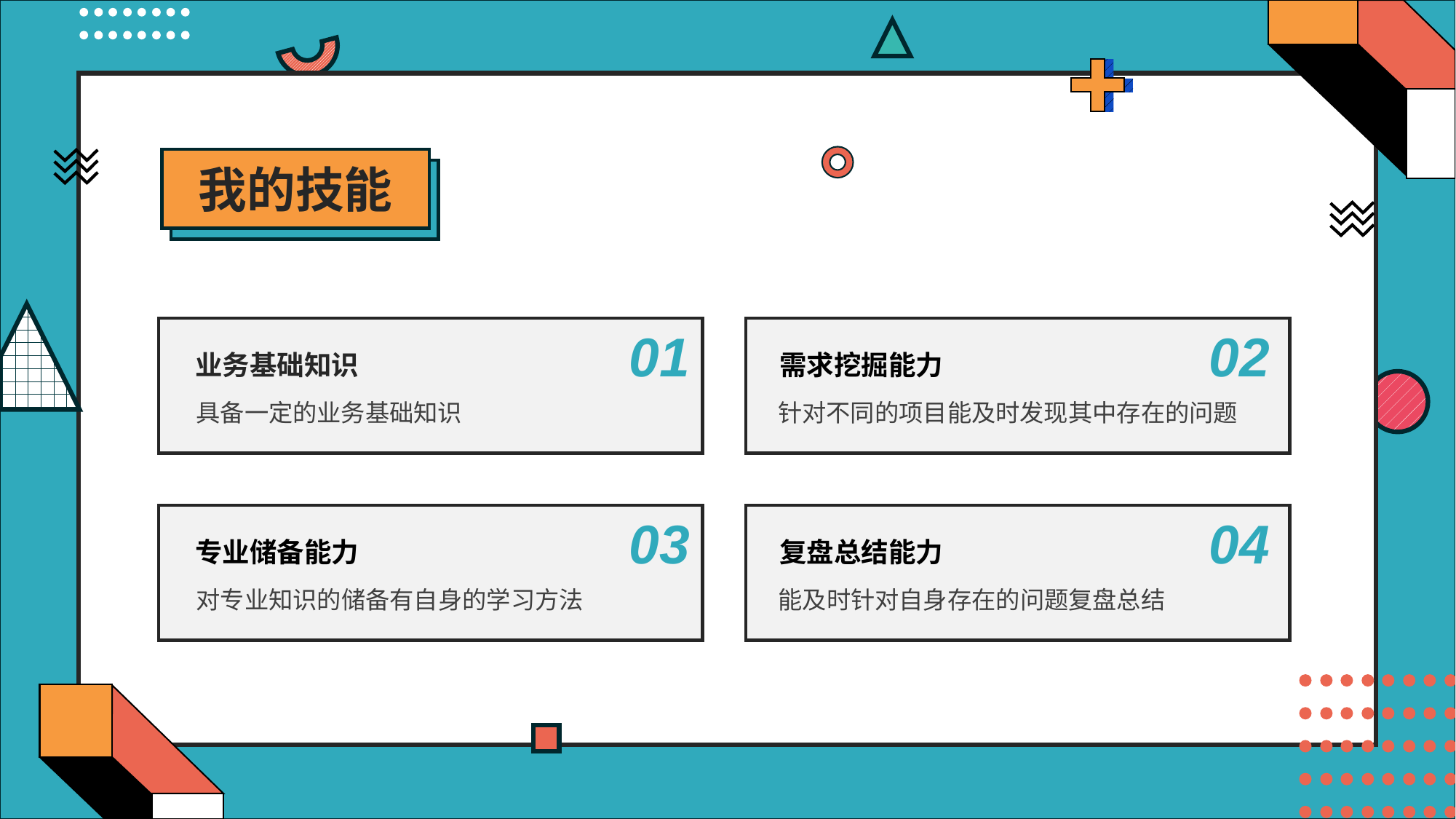

我的技能

01
02
业务基础知识
需求挖掘能力
具备一定的业务基础知识
针对不同的项目能及时发现其中存在的问题

03
04
专业储备能力
复盘总结能力
对专业知识的储备有自身的学习方法
能及时针对自身存在的问题复盘总结